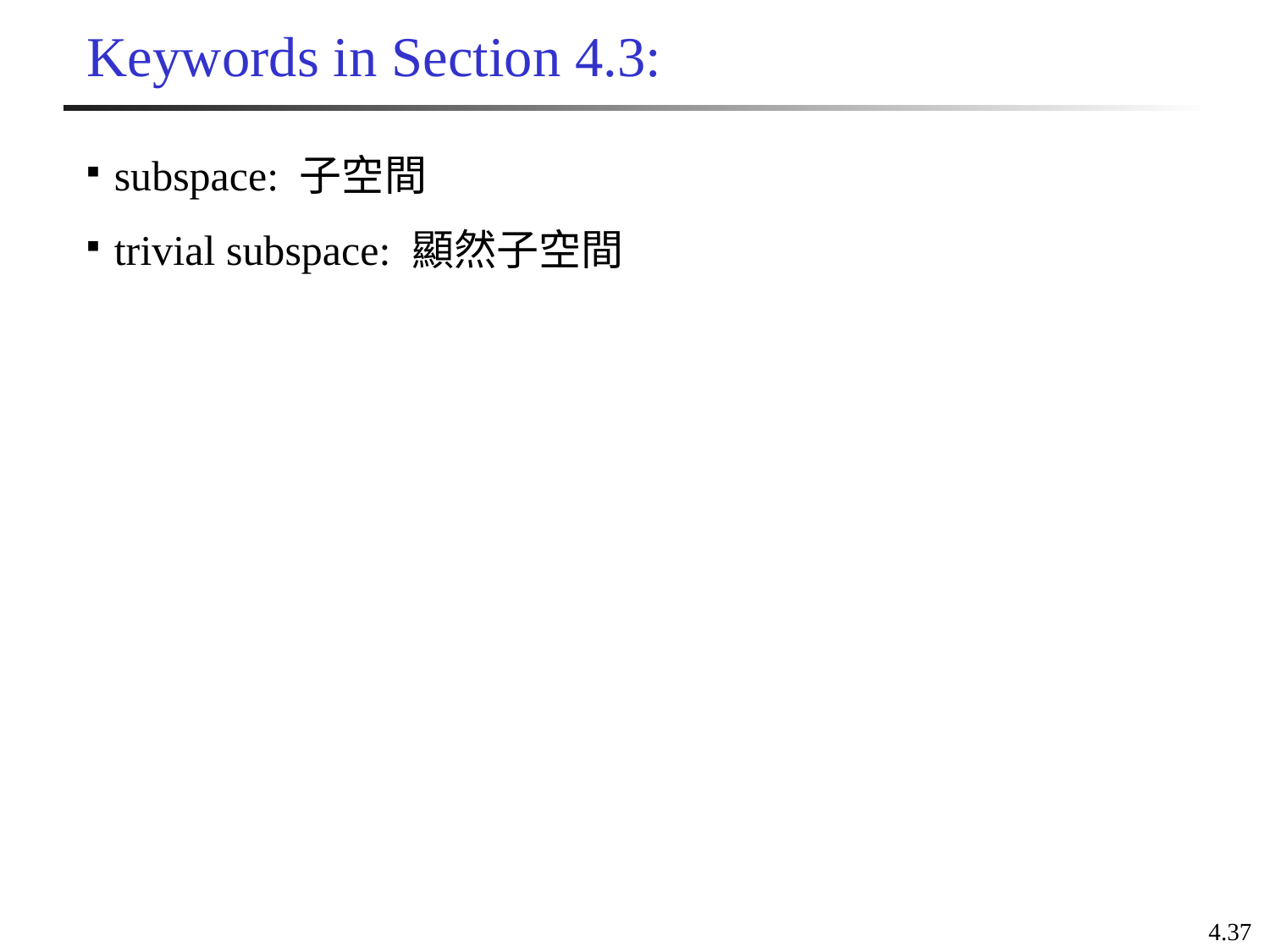

# Keywords in Section 4.3:
subspace: 子空間
trivial subspace: 顯然子空間